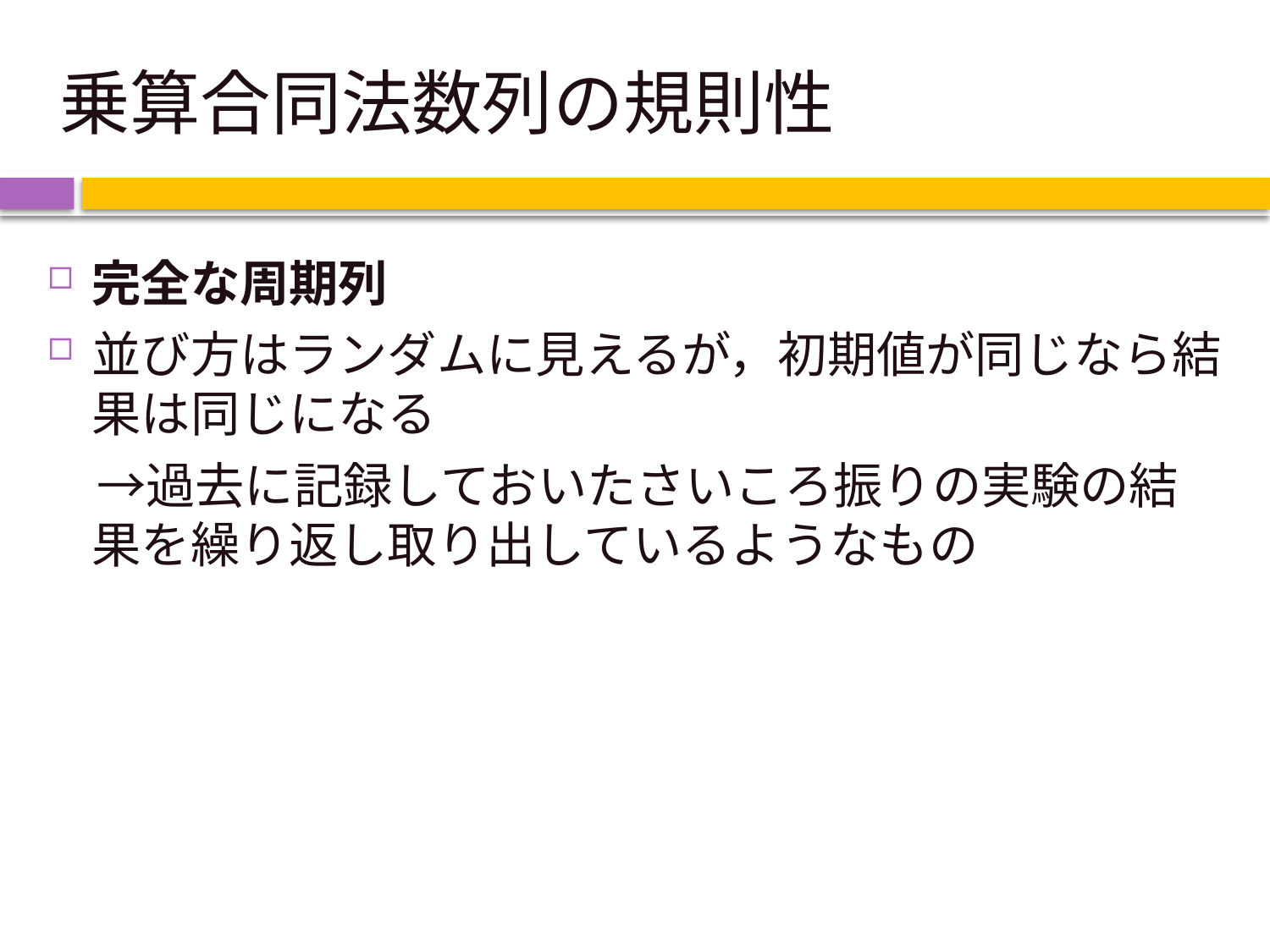

# 乗算合同法数列の規則性
完全な周期列
並び方はランダムに見えるが，初期値が同じなら結果は同じになる
　→過去に記録しておいたさいころ振りの実験の結果を繰り返し取り出しているようなもの